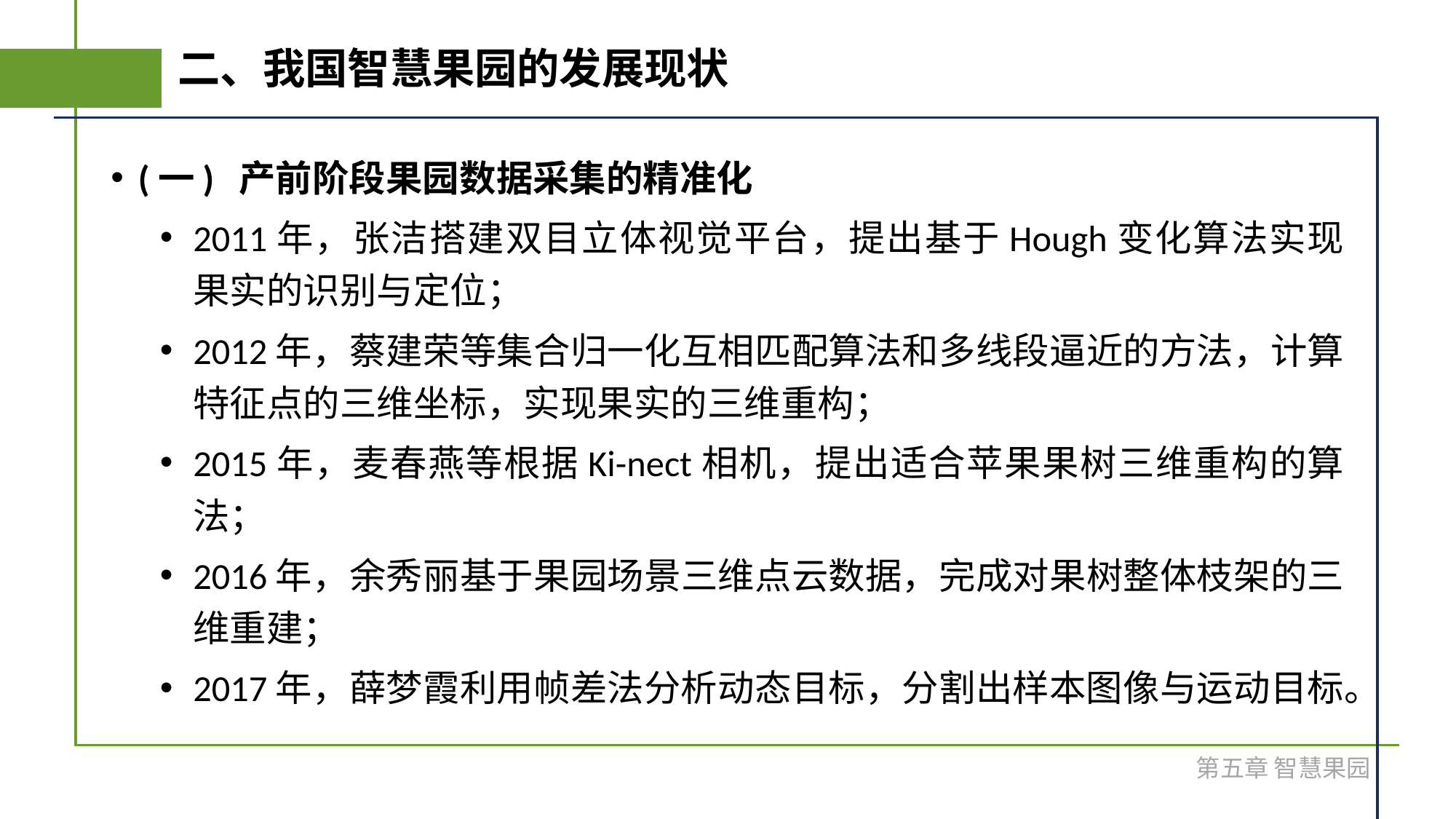

# 二、我国智慧果园的发展现状
(一)  产前阶段果园数据采集的精准化
2011年，张洁搭建双目立体视觉平台，提出基于Hough变化算法实现果实的识别与定位；
2012年，蔡建荣等集合归一化互相匹配算法和多线段逼近的方法，计算特征点的三维坐标，实现果实的三维重构；
2015年，麦春燕等根据Ki-nect相机，提出适合苹果果树三维重构的算法；
2016年，余秀丽基于果园场景三维点云数据，完成对果树整体枝架的三维重建；
2017年，薛梦霞利用帧差法分析动态目标，分割出样本图像与运动目标。

第五章 智慧果园